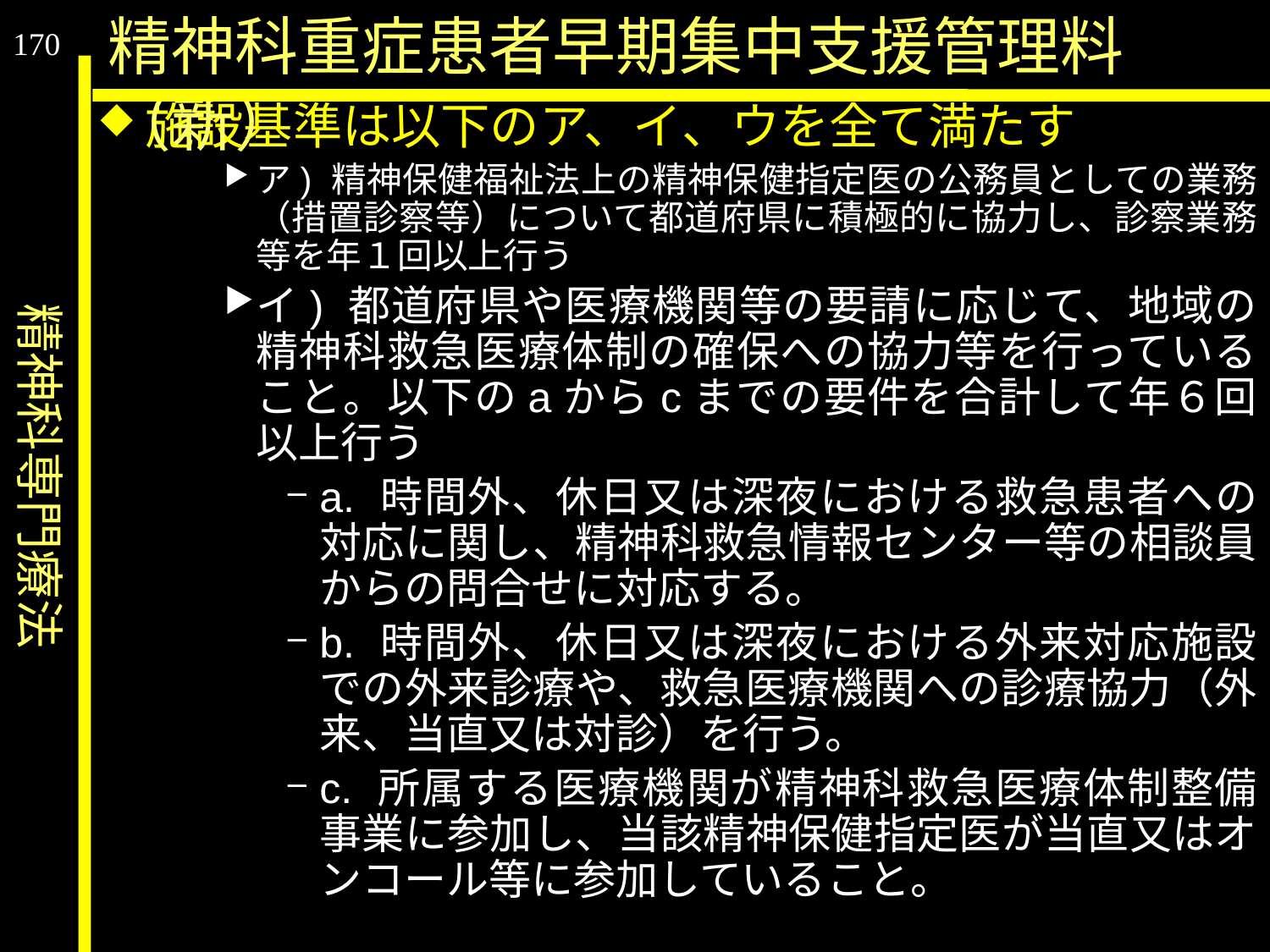

精神科専門療法
精神科重症患者早期集中支援管理料（新）
170

施設基準は以下のア、イ、ウを全て満たす
ア) 精神保健福祉法上の精神保健指定医の公務員としての業務（措置診察等）について都道府県に積極的に協力し、診察業務等を年１回以上行う
イ) 都道府県や医療機関等の要請に応じて、地域の精神科救急医療体制の確保への協力等を行っていること。以下のaからcまでの要件を合計して年６回以上行う
a. 時間外、休日又は深夜における救急患者への対応に関し、精神科救急情報センター等の相談員からの問合せに対応する。
b. 時間外、休日又は深夜における外来対応施設での外来診療や、救急医療機関への診療協力（外来、当直又は対診）を行う。
c. 所属する医療機関が精神科救急医療体制整備事業に参加し、当該精神保健指定医が当直又はオンコール等に参加していること。